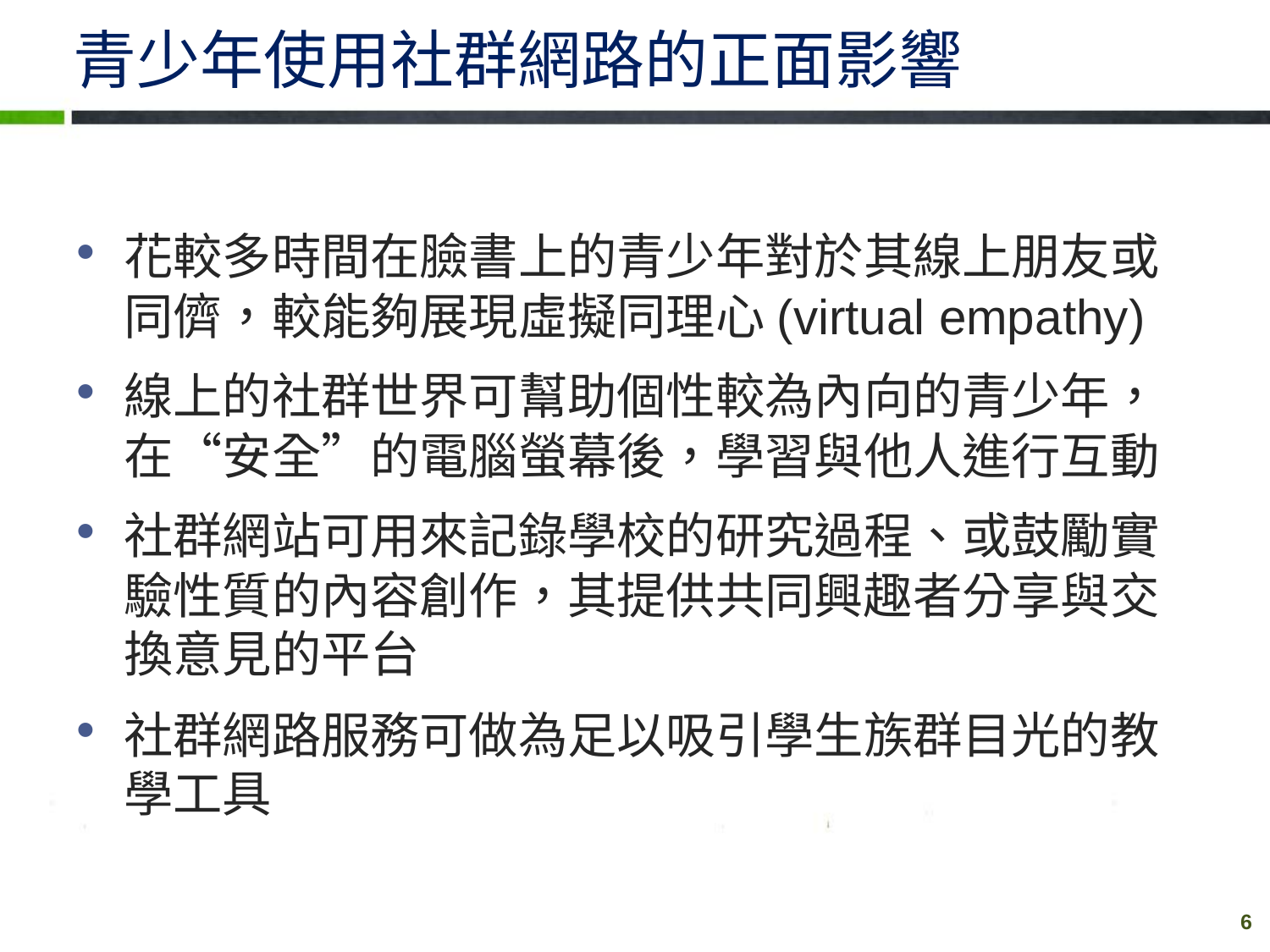

# 青少年使用社群網路的正面影響

花較多時間在臉書上的青少年對於其線上朋友或同儕，較能夠展現虛擬同理心(virtual empathy)
線上的社群世界可幫助個性較為內向的青少年，在“安全”的電腦螢幕後，學習與他人進行互動
社群網站可用來記錄學校的研究過程、或鼓勵實驗性質的內容創作，其提供共同興趣者分享與交換意見的平台
社群網路服務可做為足以吸引學生族群目光的教學工具
6